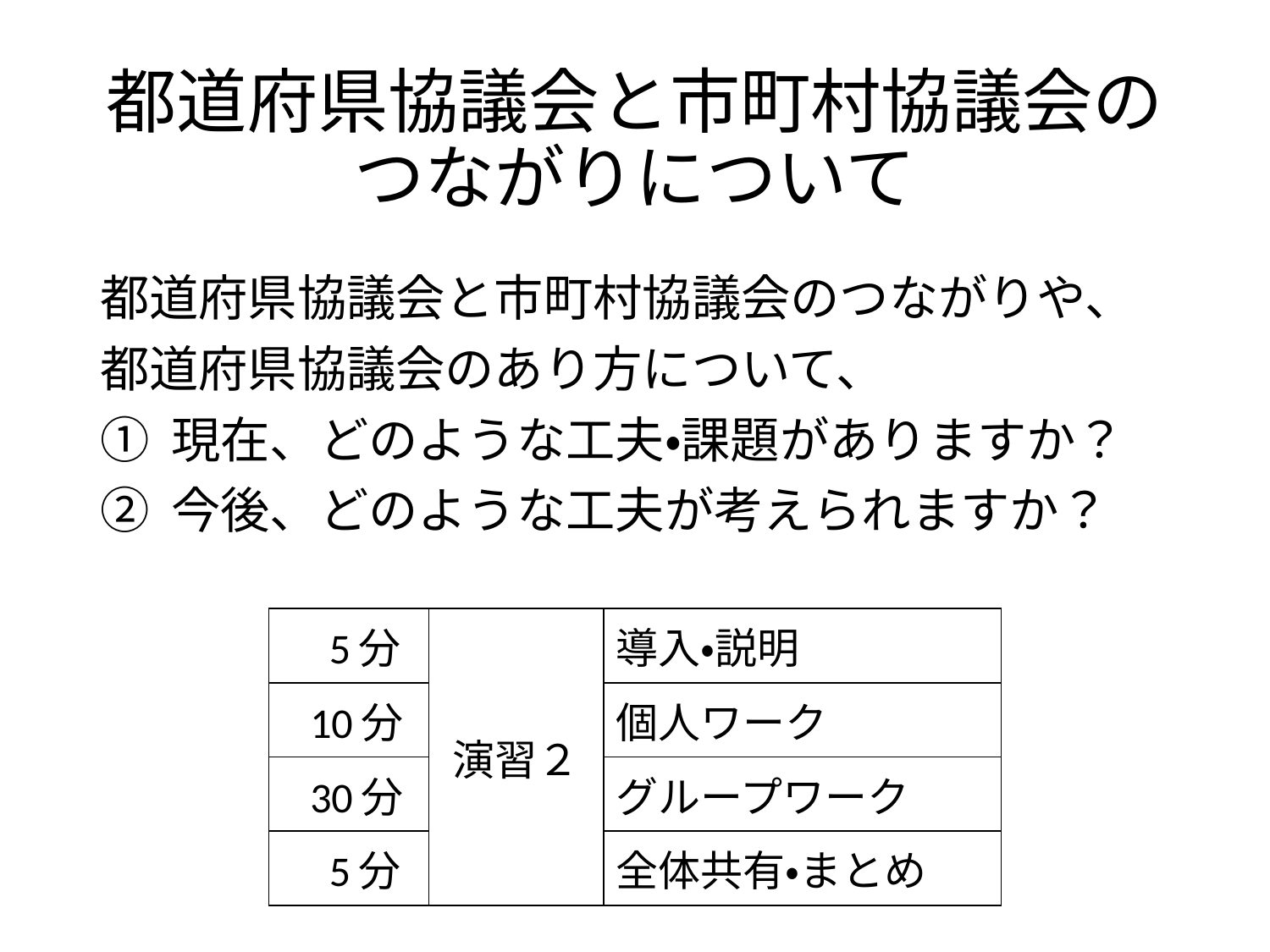

# 都道府県協議会と市町村協議会のつながりについて
都道府県協議会と市町村協議会のつながりや、
都道府県協議会のあり方について、
現在、どのような工夫・課題がありますか？
今後、どのような工夫が考えられますか？

| 5分 | 演習２ | 導入・説明 |
| --- | --- | --- |
| 10分 |  | 個人ワーク |
| 30分 |  | グループワーク |
| 5分 |  | 全体共有・まとめ |